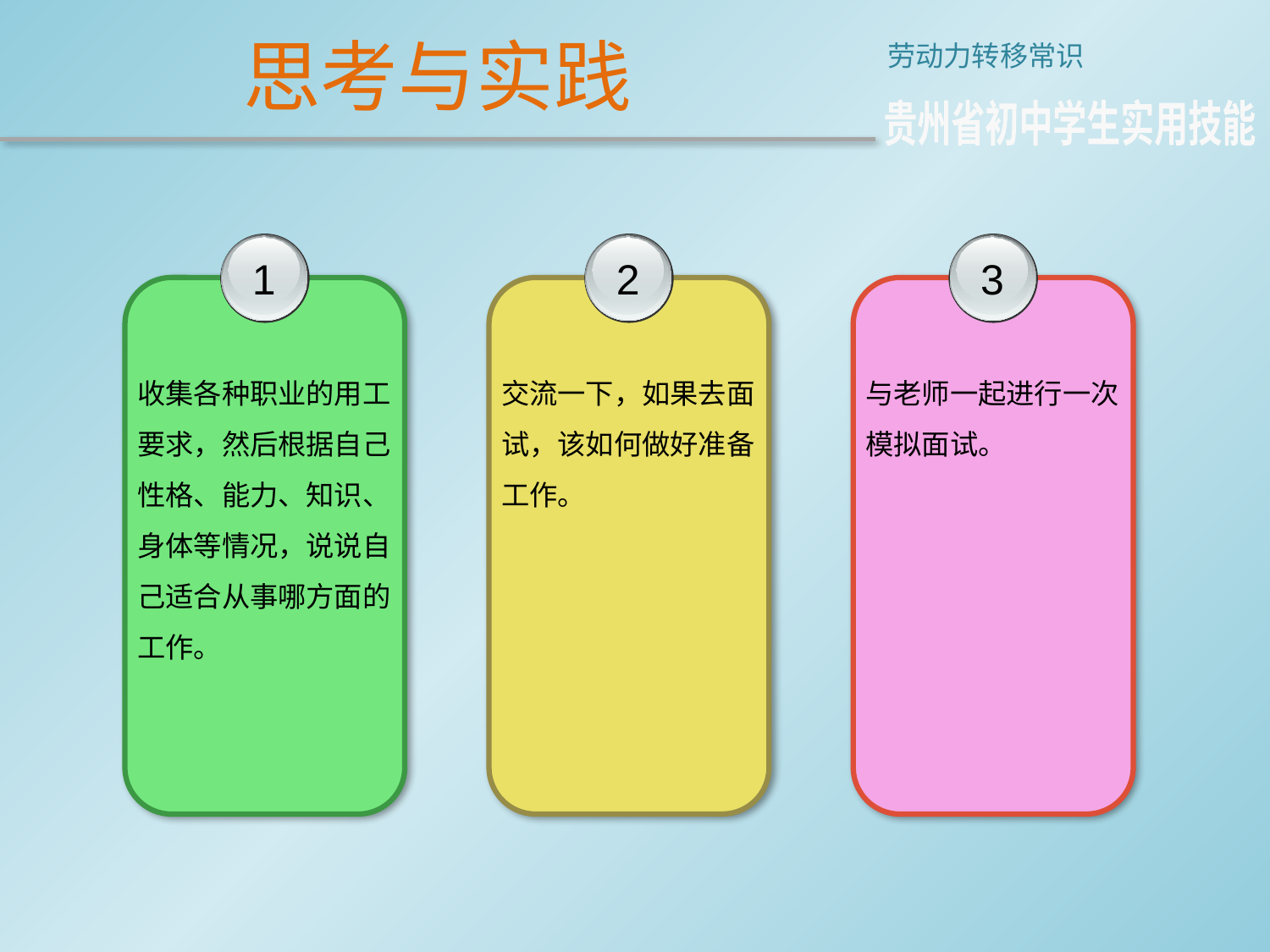

思考与实践
劳动力转移常识
贵州省初中学生实用技能

1

收集各种职业的用工要求，然后根据自己性格、能力、知识、身体等情况，说说自己适合从事哪方面的工作。

2

交流一下，如果去面试，该如何做好准备工作。

3

与老师一起进行一次模拟面试。